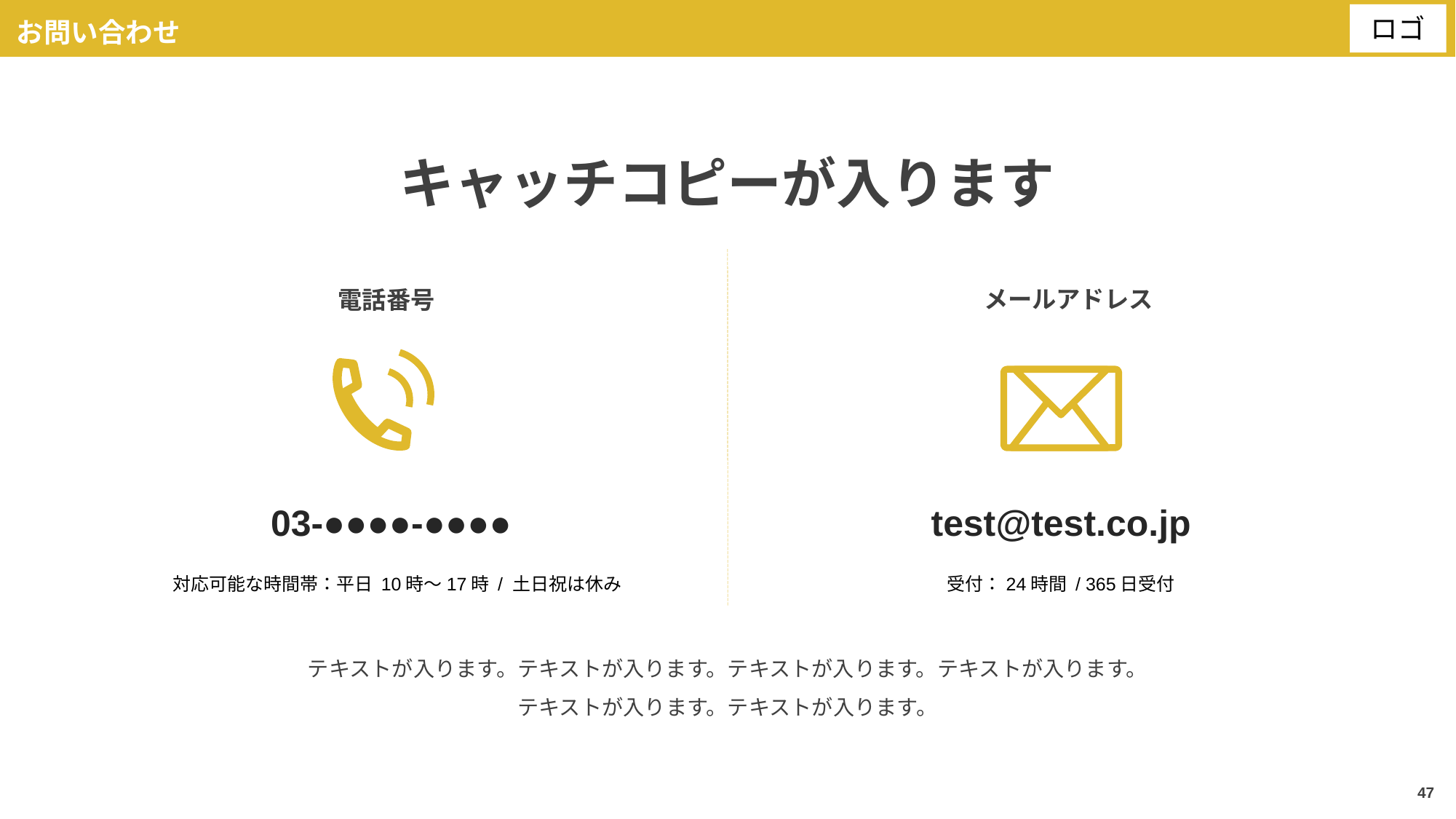

お問い合わせ
キャッチコピーが入ります

メールアドレス
電話番号

03-●●●●-●●●●
test@test.co.jp
受付：24時間 / 365日受付
対応可能な時間帯：平日 10時～17時 / 土日祝は休み
テキストが入ります。テキストが入ります。テキストが入ります。テキストが入ります。
テキストが入ります。テキストが入ります。
47